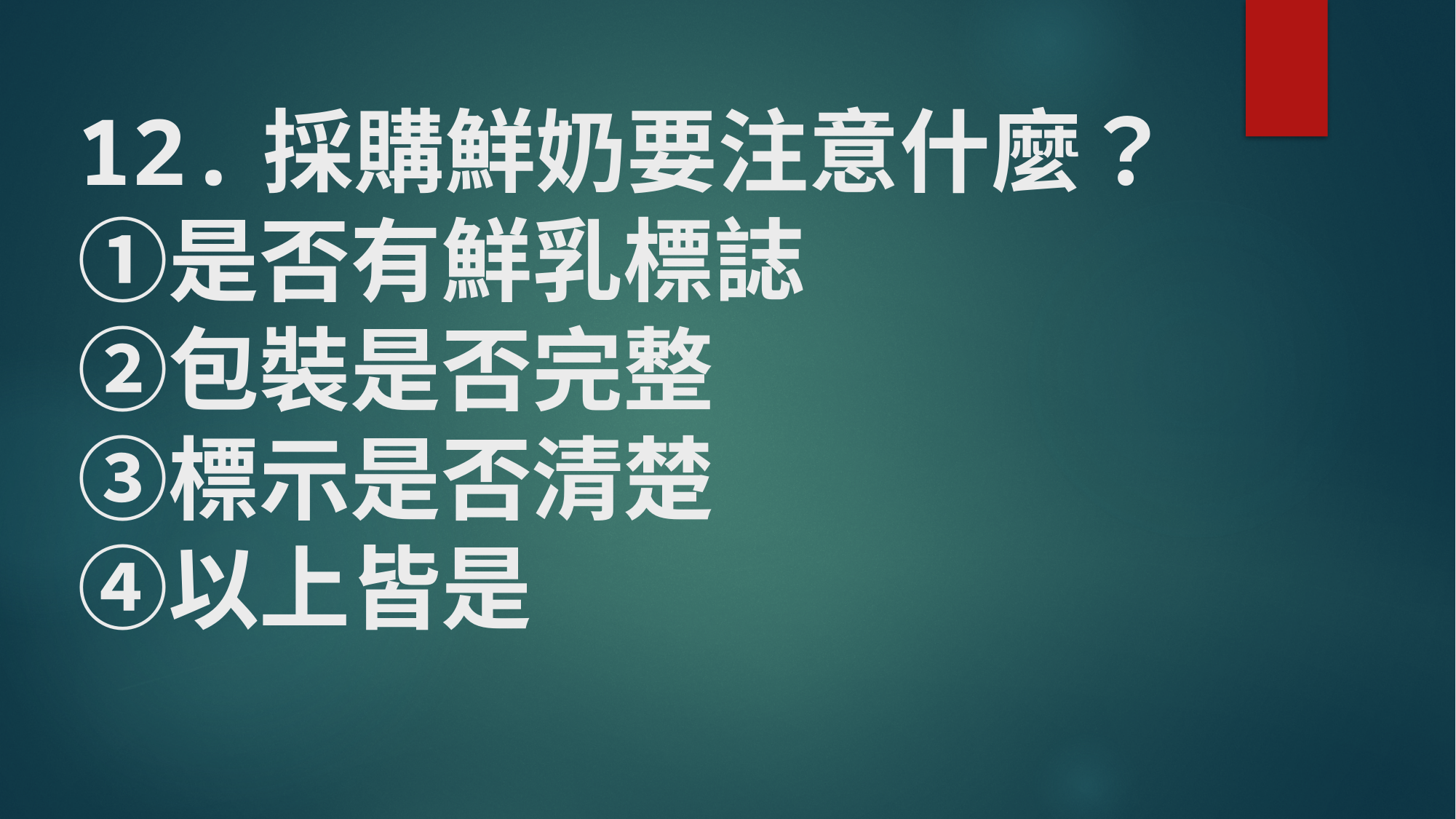

# 12.採購鮮奶要注意什麼？ ①是否有鮮乳標誌 ②包裝是否完整 ③標示是否清楚 ④以上皆是